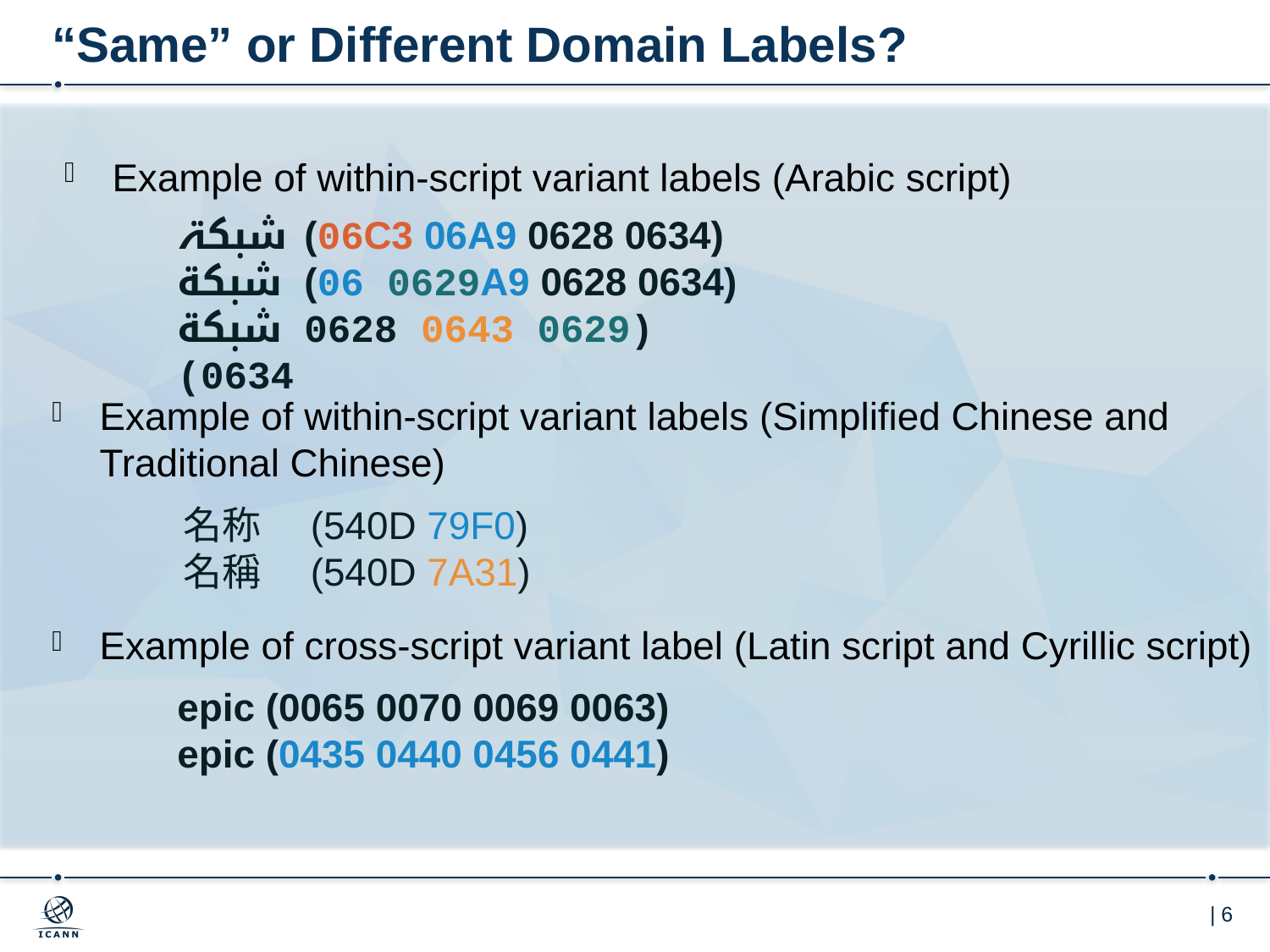

# “Same” or Different Domain Labels?
Example of within-script variant labels (Arabic script)
شبکۃ	(06C3 06A9 0628 0634)
شبکة	(0629 06A9 0628 0634)
شبكة	(0629 0643 0628 0634)
Example of within-script variant labels (Simplified Chinese and Traditional Chinese)
名称	(540D 79F0)
名稱	(540D 7A31)
Example of cross-script variant label (Latin script and Cyrillic script)
epic (0065 0070 0069 0063)
еріс (0435 0440 0456 0441)